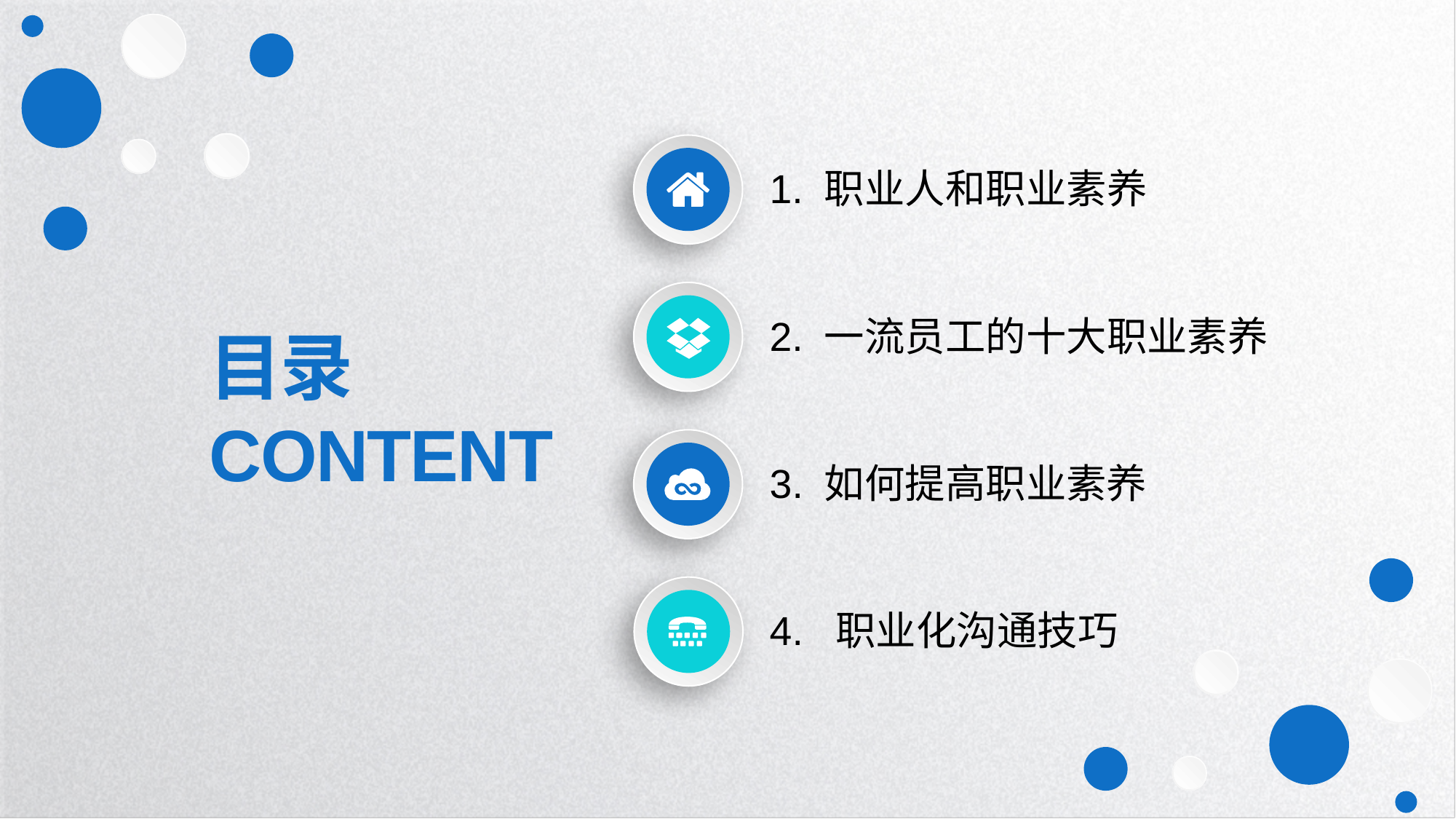

1. 职业人和职业素养

2. 一流员工的十大职业素养
目录CONTENT

3. 如何提高职业素养

4.  职业化沟通技巧